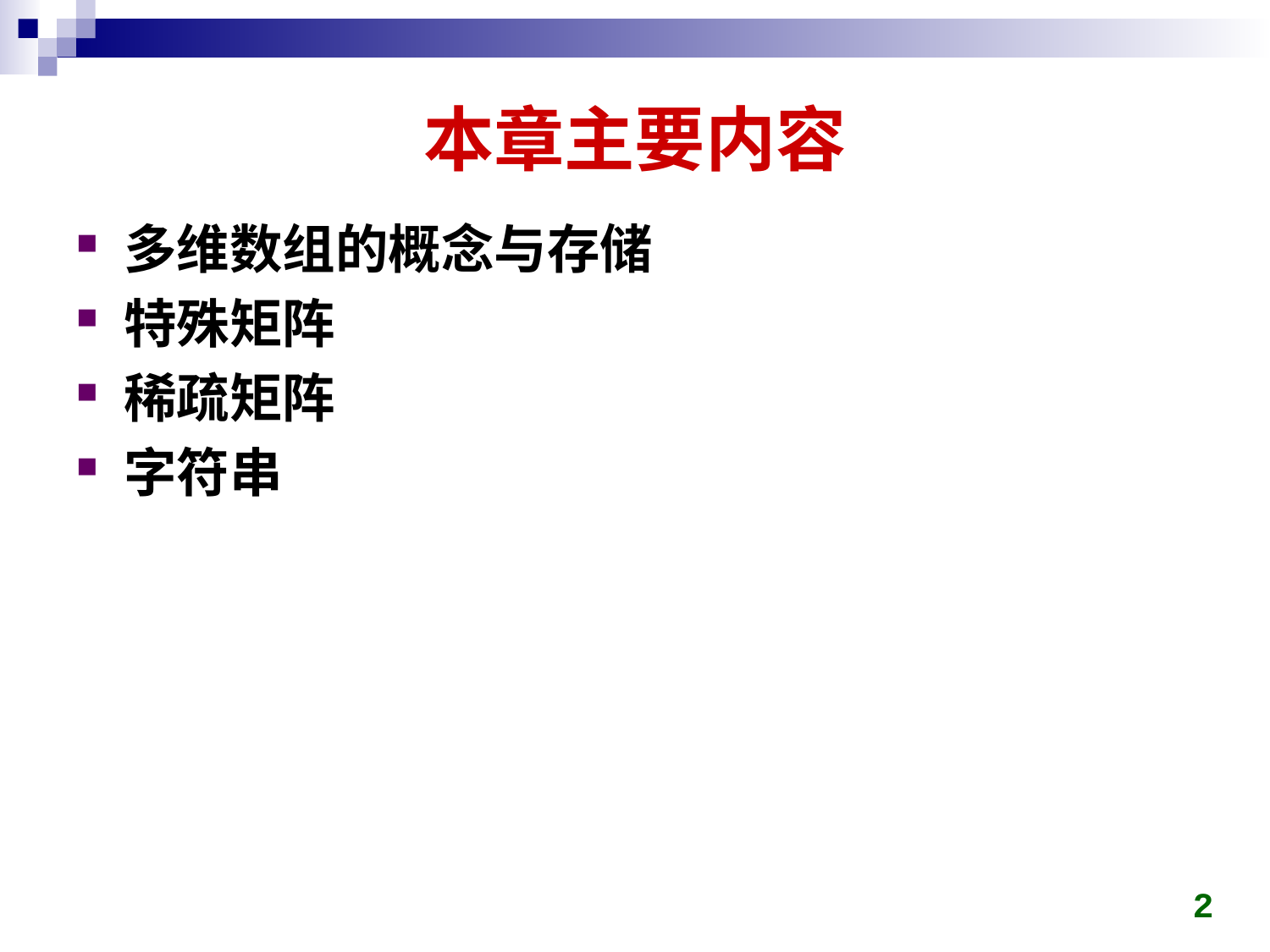

# 本章主要内容
多维数组的概念与存储
特殊矩阵
稀疏矩阵
字符串
2